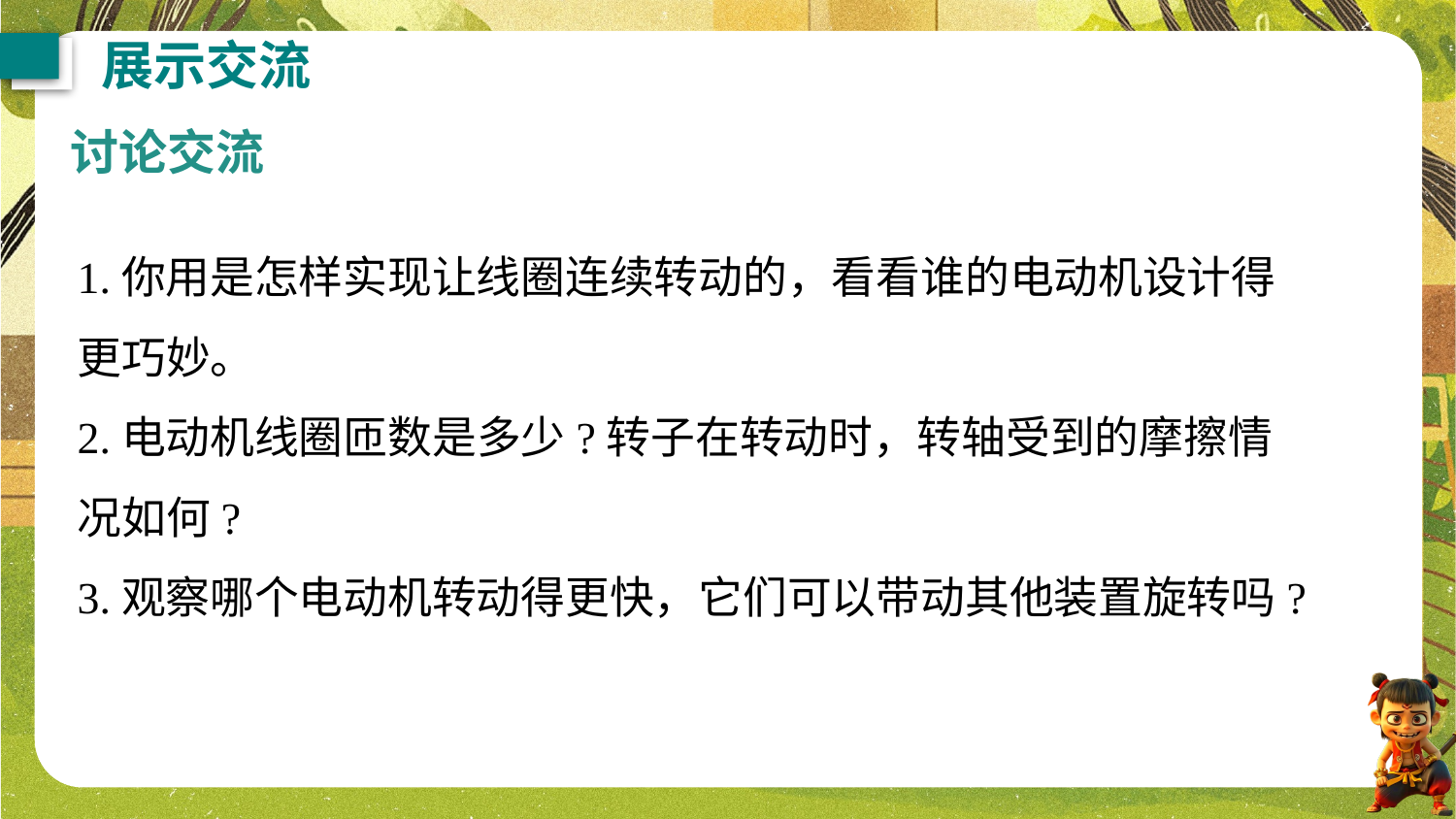

展示交流

讨论交流
1.你用是怎样实现让线圈连续转动的，看看谁的电动机设计得更巧妙。
2.电动机线圈匝数是多少?转子在转动时，转轴受到的摩擦情况如何?
3.观察哪个电动机转动得更快，它们可以带动其他装置旋转吗?